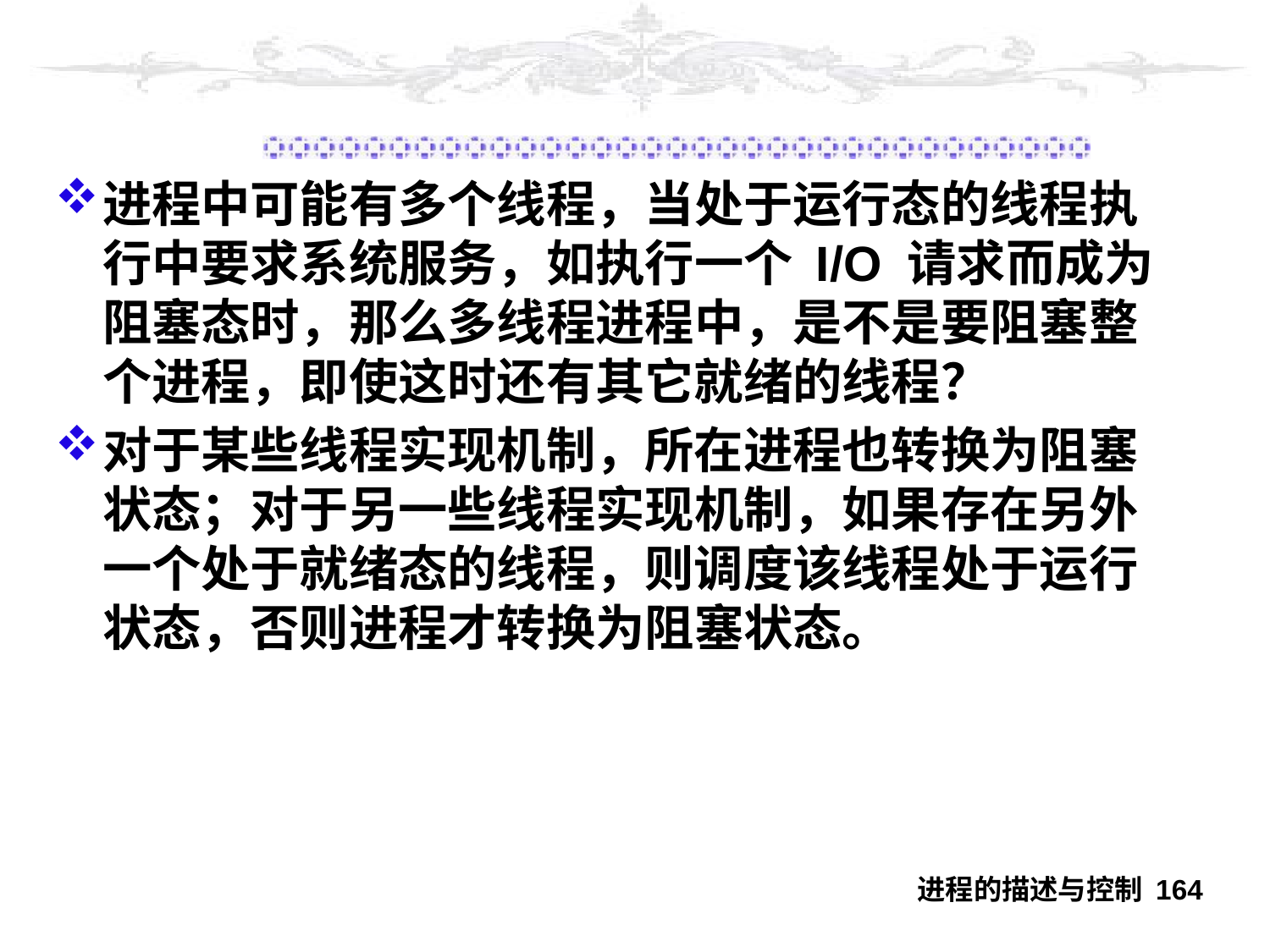

#
进程中可能有多个线程，当处于运行态的线程执行中要求系统服务，如执行一个 I/O 请求而成为阻塞态时，那么多线程进程中，是不是要阻塞整个进程，即使这时还有其它就绪的线程？
对于某些线程实现机制，所在进程也转换为阻塞状态；对于另一些线程实现机制，如果存在另外一个处于就绪态的线程，则调度该线程处于运行状态，否则进程才转换为阻塞状态。